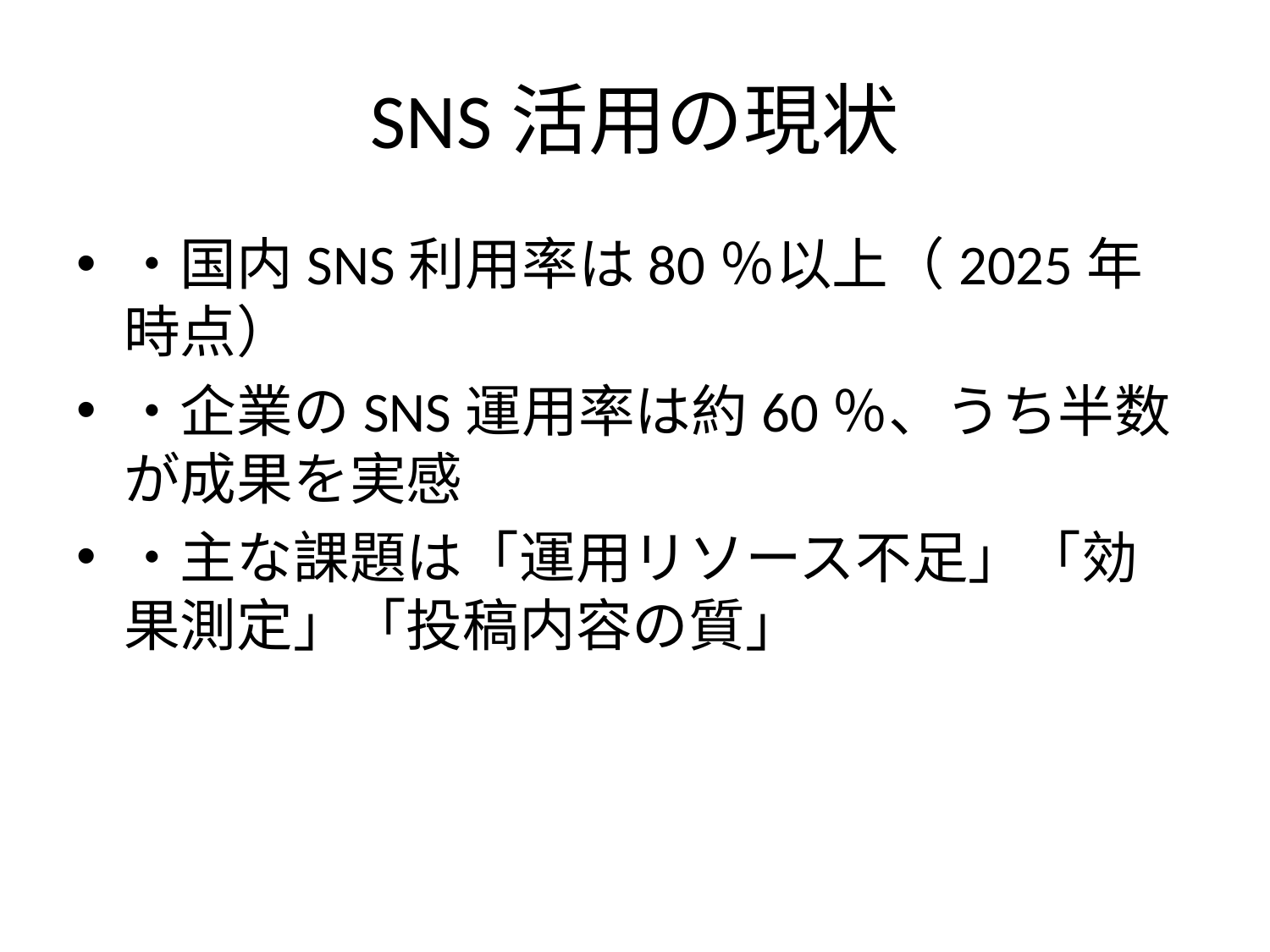

# SNS活用の現状
・国内SNS利用率は80％以上（2025年時点）
・企業のSNS運用率は約60％、うち半数が成果を実感
・主な課題は「運用リソース不足」「効果測定」「投稿内容の質」